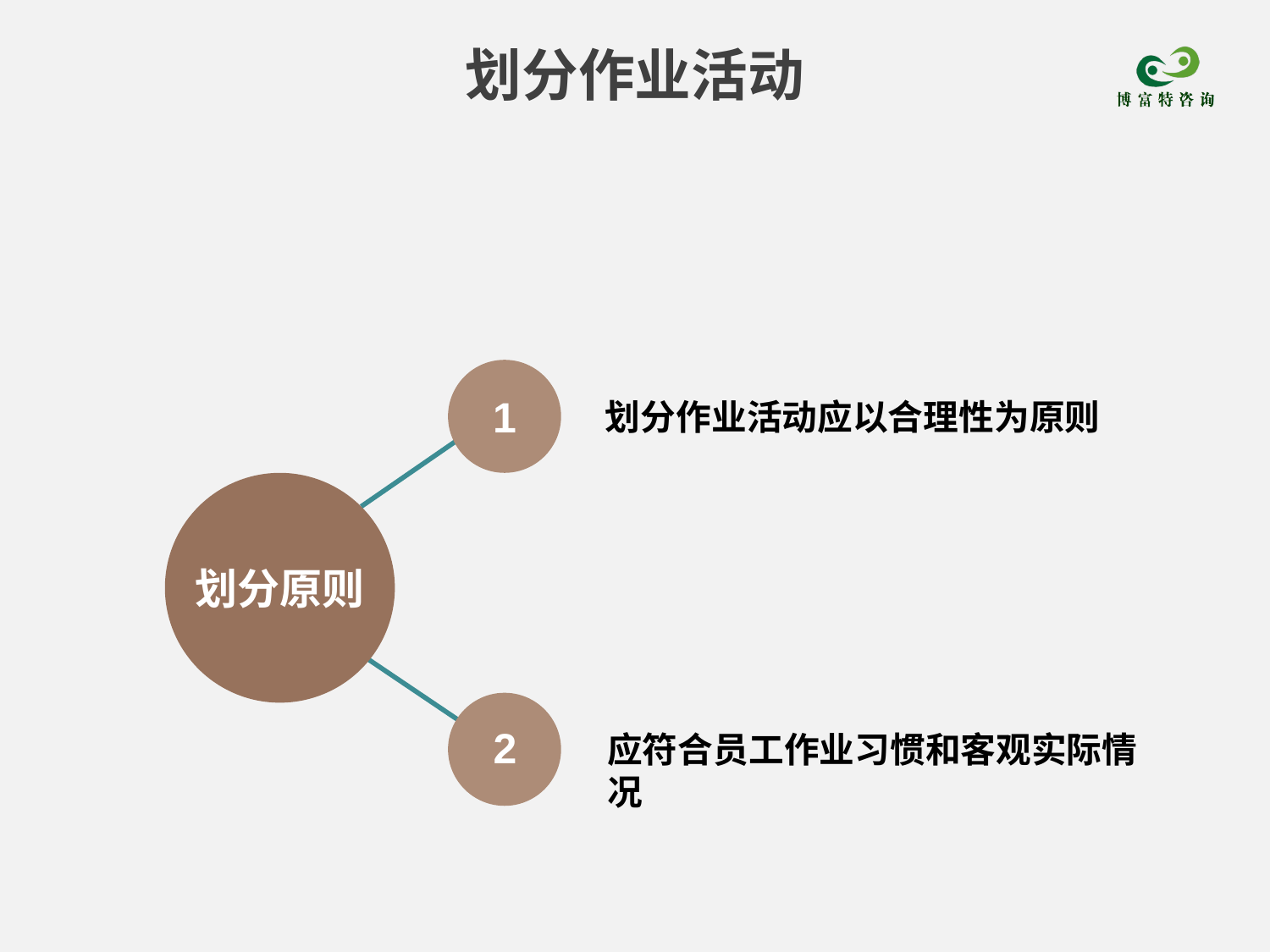

划分作业活动

1
划分作业活动应以合理性为原则

划分原则

2
应符合员工作业习惯和客观实际情况